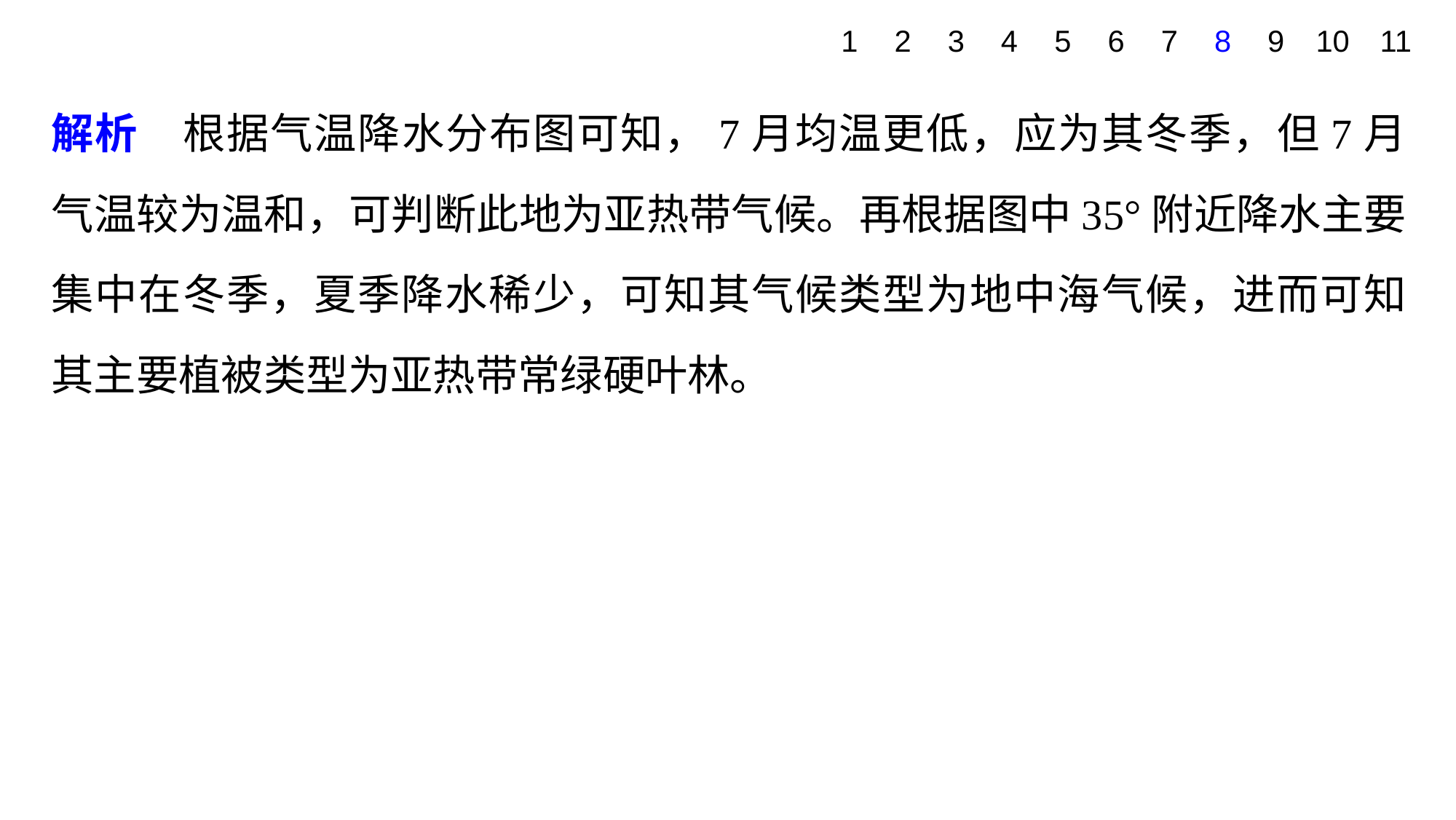

1
2
3
4
5
6
7
8
9
10
11
解析　根据气温降水分布图可知，7月均温更低，应为其冬季，但7月气温较为温和，可判断此地为亚热带气候。再根据图中35°附近降水主要集中在冬季，夏季降水稀少，可知其气候类型为地中海气候，进而可知其主要植被类型为亚热带常绿硬叶林。